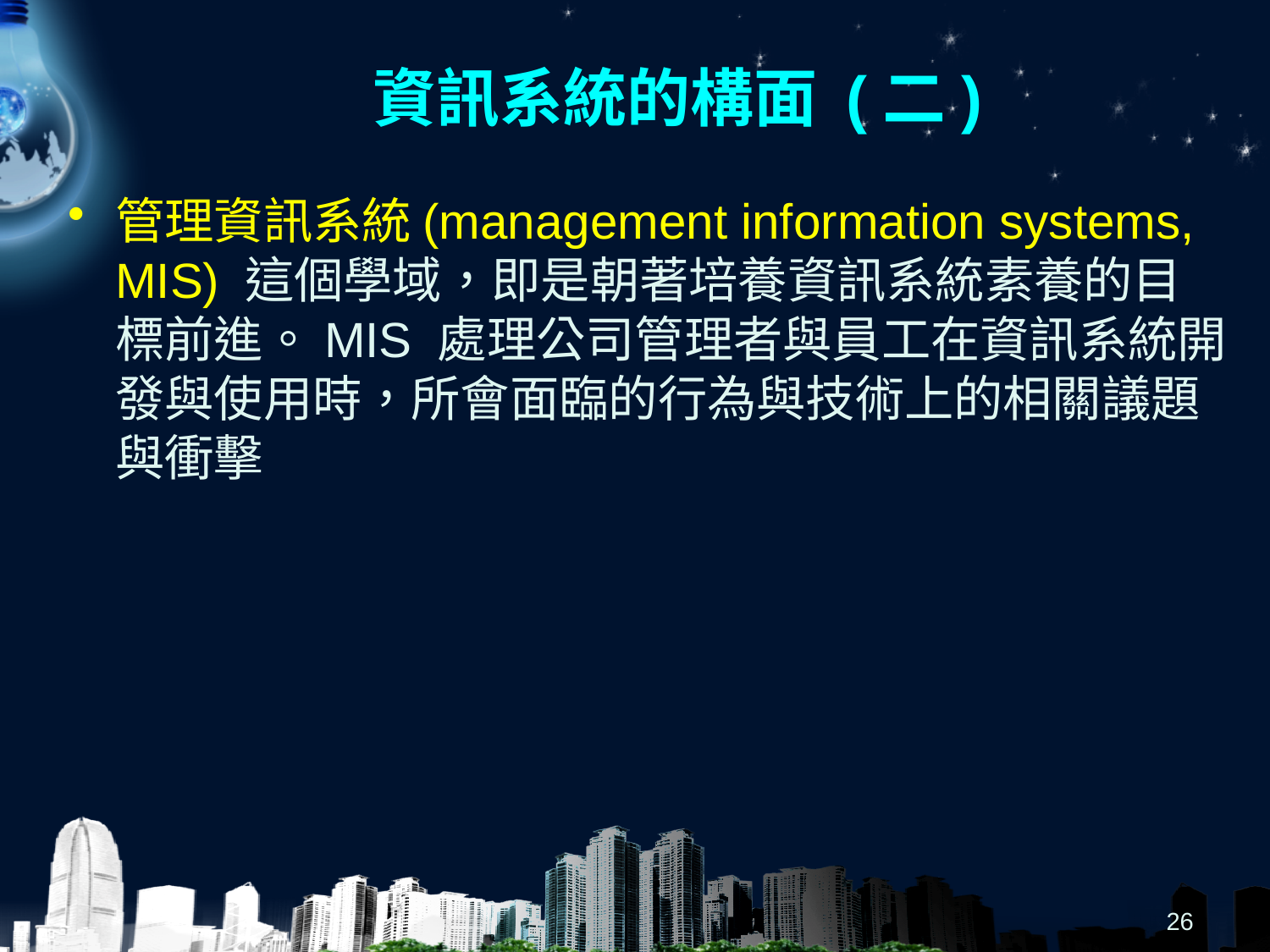

# 資訊系統的構面 (二)
管理資訊系統(management information systems, MIS) 這個學域，即是朝著培養資訊系統素養的目標前進。MIS 處理公司管理者與員工在資訊系統開發與使用時，所會面臨的行為與技術上的相關議題與衝擊
26